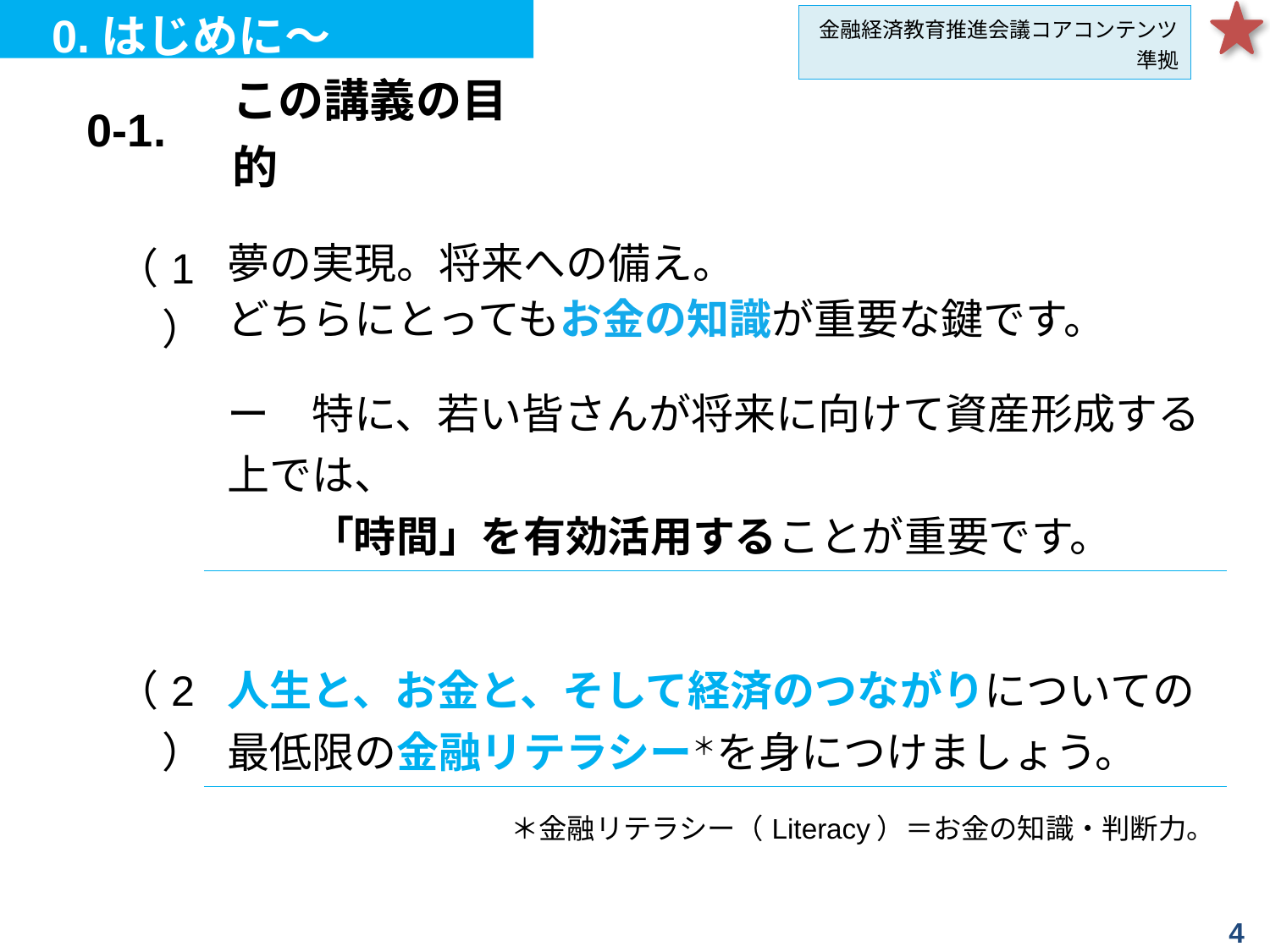

0.はじめに～

金融経済教育推進会議コアコンテンツ準拠
| 0-1. | この講義の目的 |
| --- | --- |
| （1） | 夢の実現。将来への備え。 どちらにとってもお金の知識が重要な鍵です。 |
| --- | --- |
|  |  |
|  | ー　特に、若い皆さんが将来に向けて資産形成する上では、　 　　「時間」を有効活用することが重要です。 |
|  |  |
| （2） | 人生と、お金と、そして経済のつながりについての 最低限の金融リテラシー＊を身につけましょう。 |
|  | ＊金融リテラシー（Literacy）＝お金の知識・判断力。 |